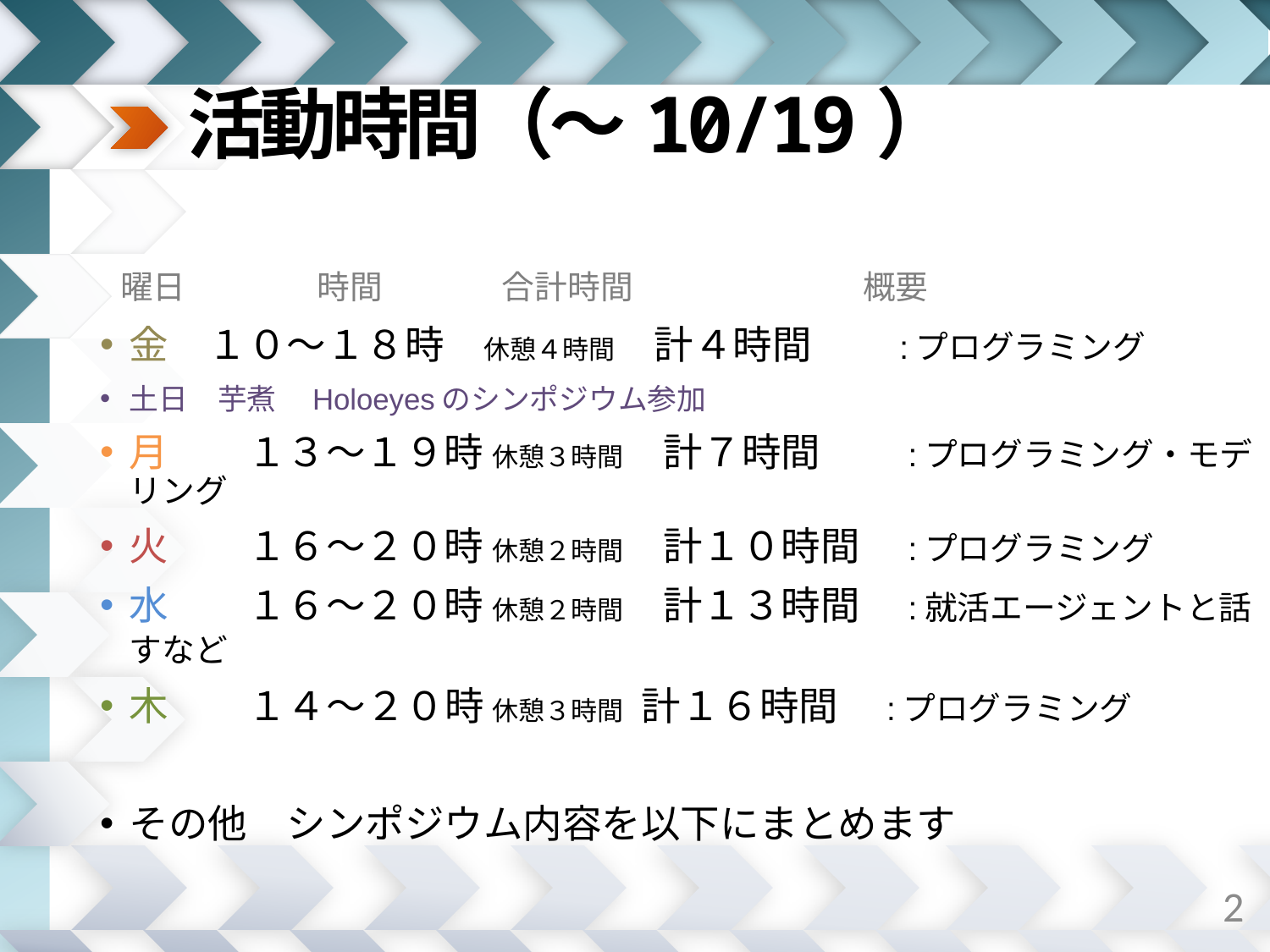

# 活動時間（～10/19）
 曜日　　　　時間	　  合計時間　　　　　　　概要
金　１０～１８時　休憩４時間　計４時間　　:プログラミング
土日　芋煮　Holoeyesのシンポジウム参加
月　　１３～１９時 休憩３時間　計７時間　　:プログラミング・モデリング
火　　１６～２０時 休憩２時間　計１０時間　:プログラミング
水　　１６～２０時 休憩２時間　計１３時間　:就活エージェントと話すなど
木　　１４～２０時 休憩３時間   計１６時間　:プログラミング

その他　シンポジウム内容を以下にまとめます
2